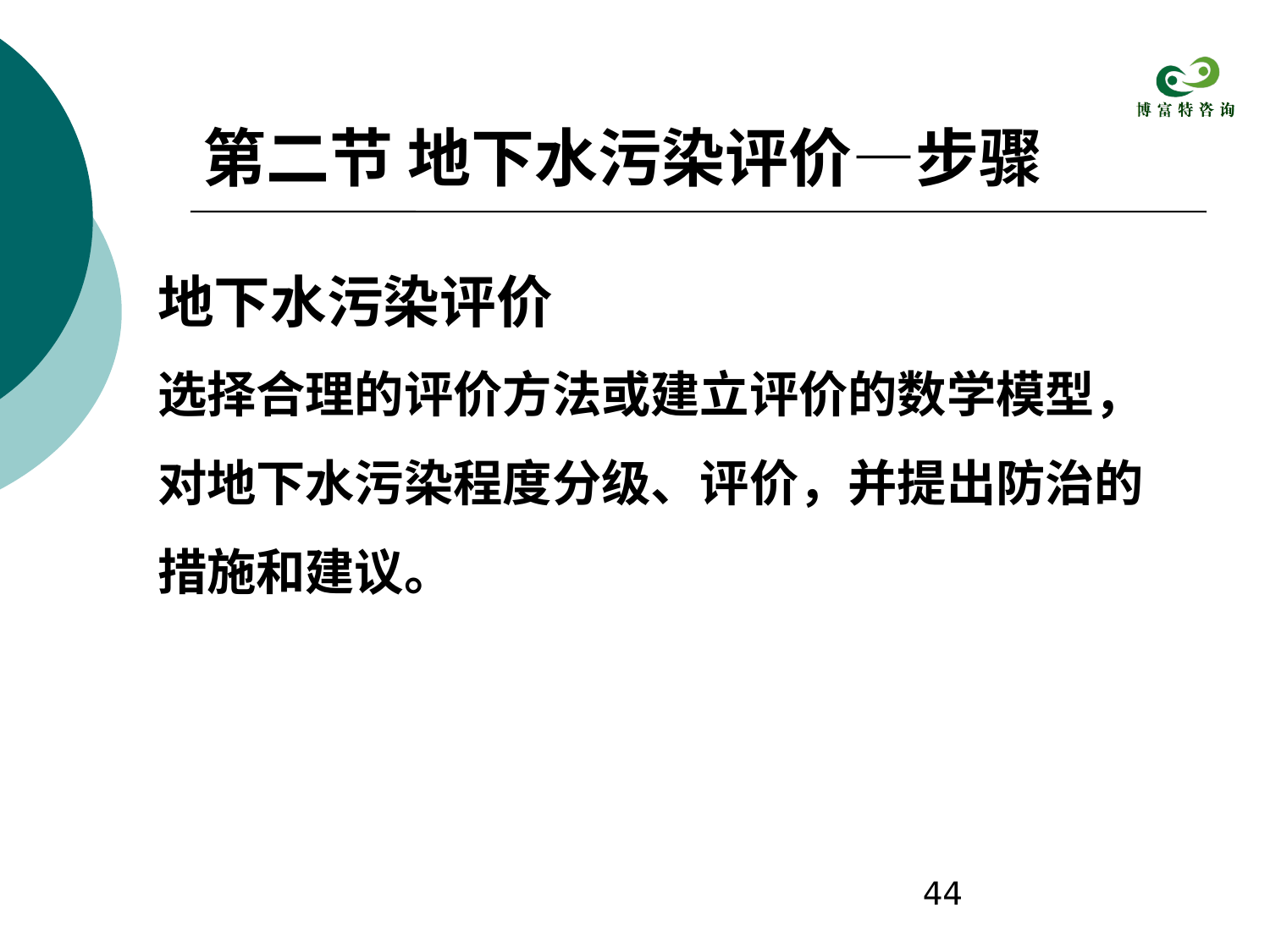

第二节 地下水污染评价—步骤
地下水污染评价
选择合理的评价方法或建立评价的数学模型，对地下水污染程度分级、评价，并提出防治的措施和建议。

44